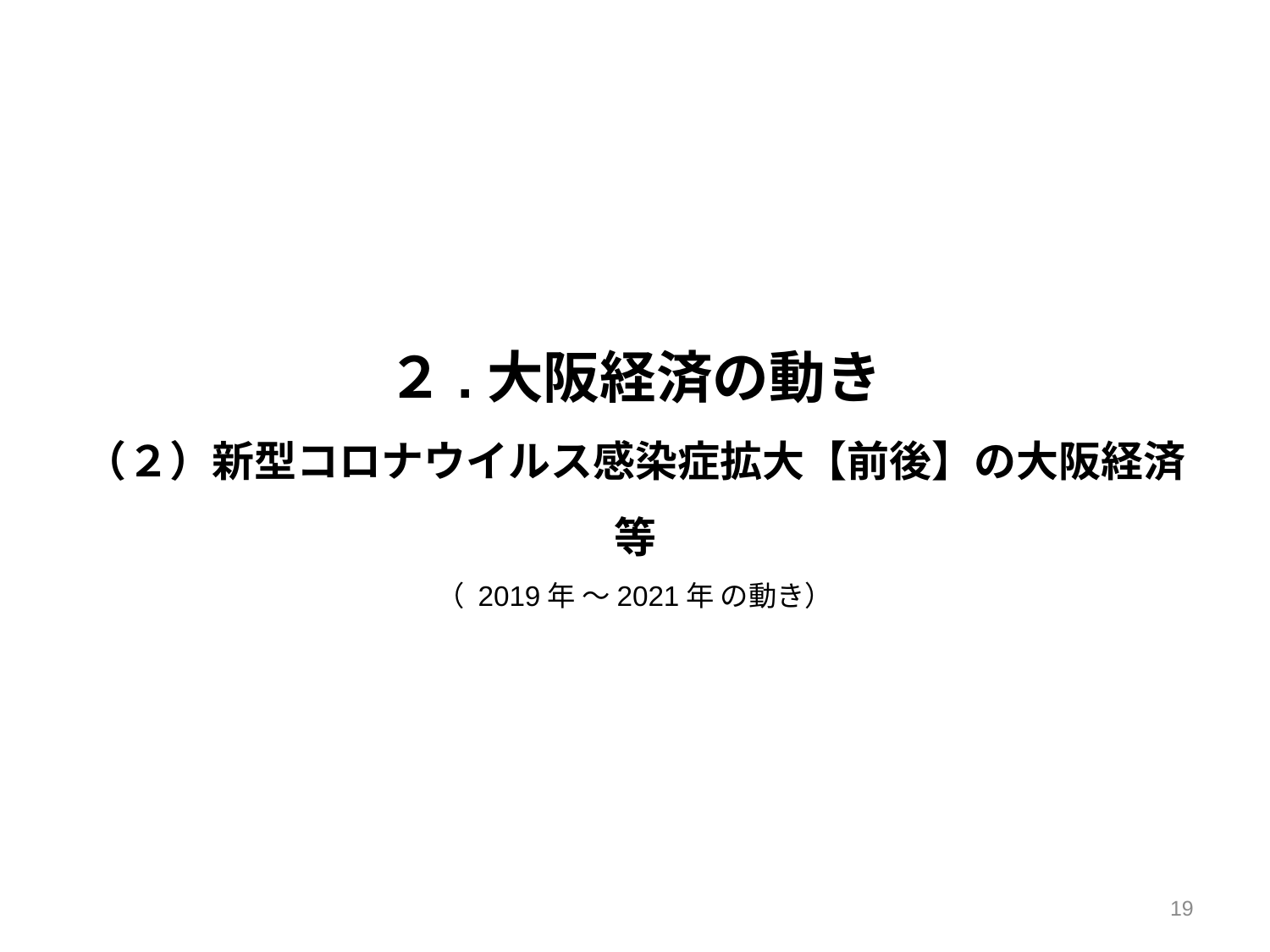

２.大阪経済の動き
（２）新型コロナウイルス感染症拡大【前後】の大阪経済等
（ 2019年 ～2021年 の動き）
19